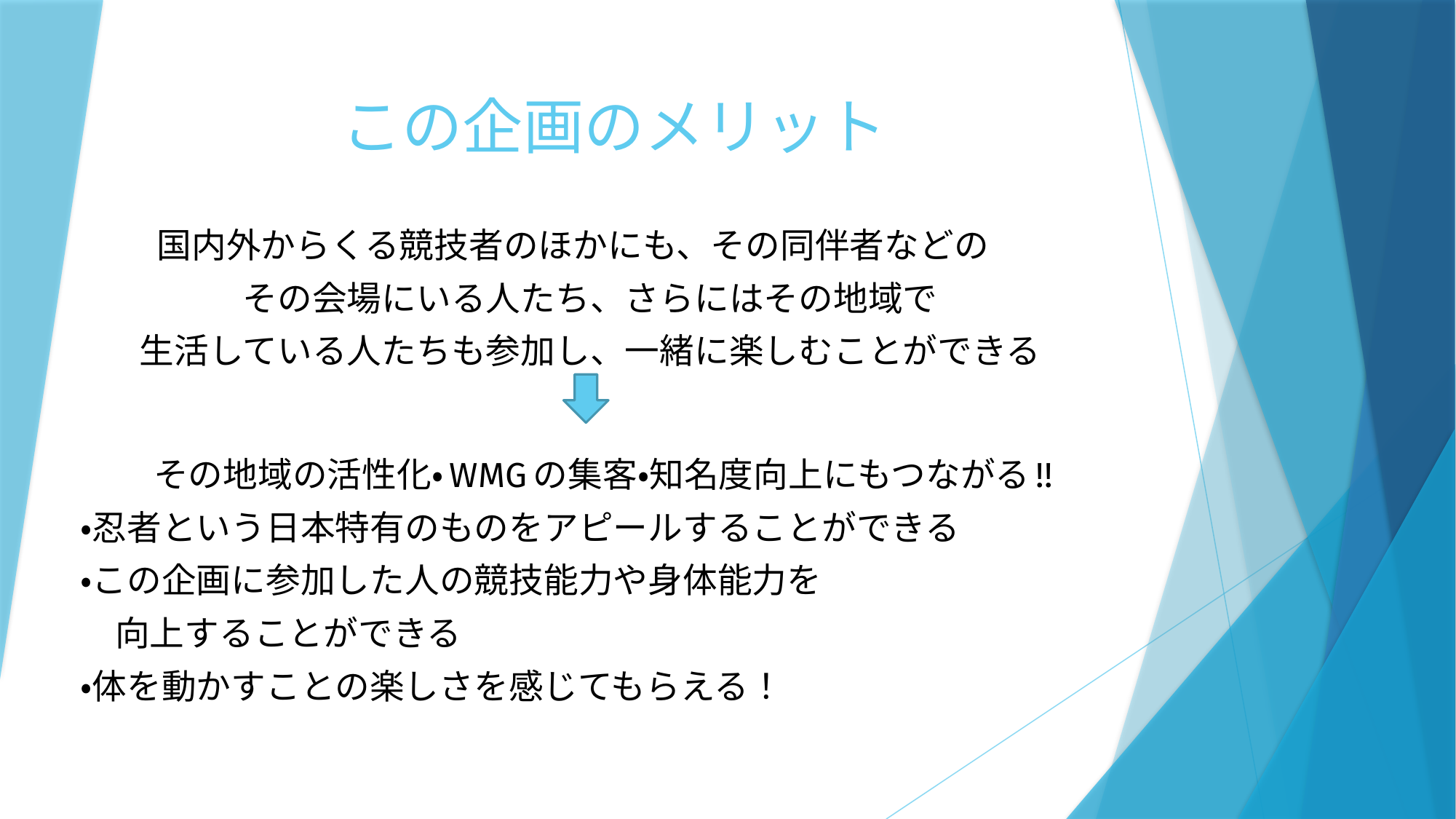

# この企画のメリット
国内外からくる競技者のほかにも、その同伴者などの
　その会場にいる人たち、さらにはその地域で
　生活している人たちも参加し、一緒に楽しむことができる

　　　その地域の活性化・WMGの集客・知名度向上にもつながる!!
　　・忍者という日本特有のものをアピールすることができる
　　・この企画に参加した人の競技能力や身体能力を
　　　向上することができる
　　・体を動かすことの楽しさを感じてもらえる！